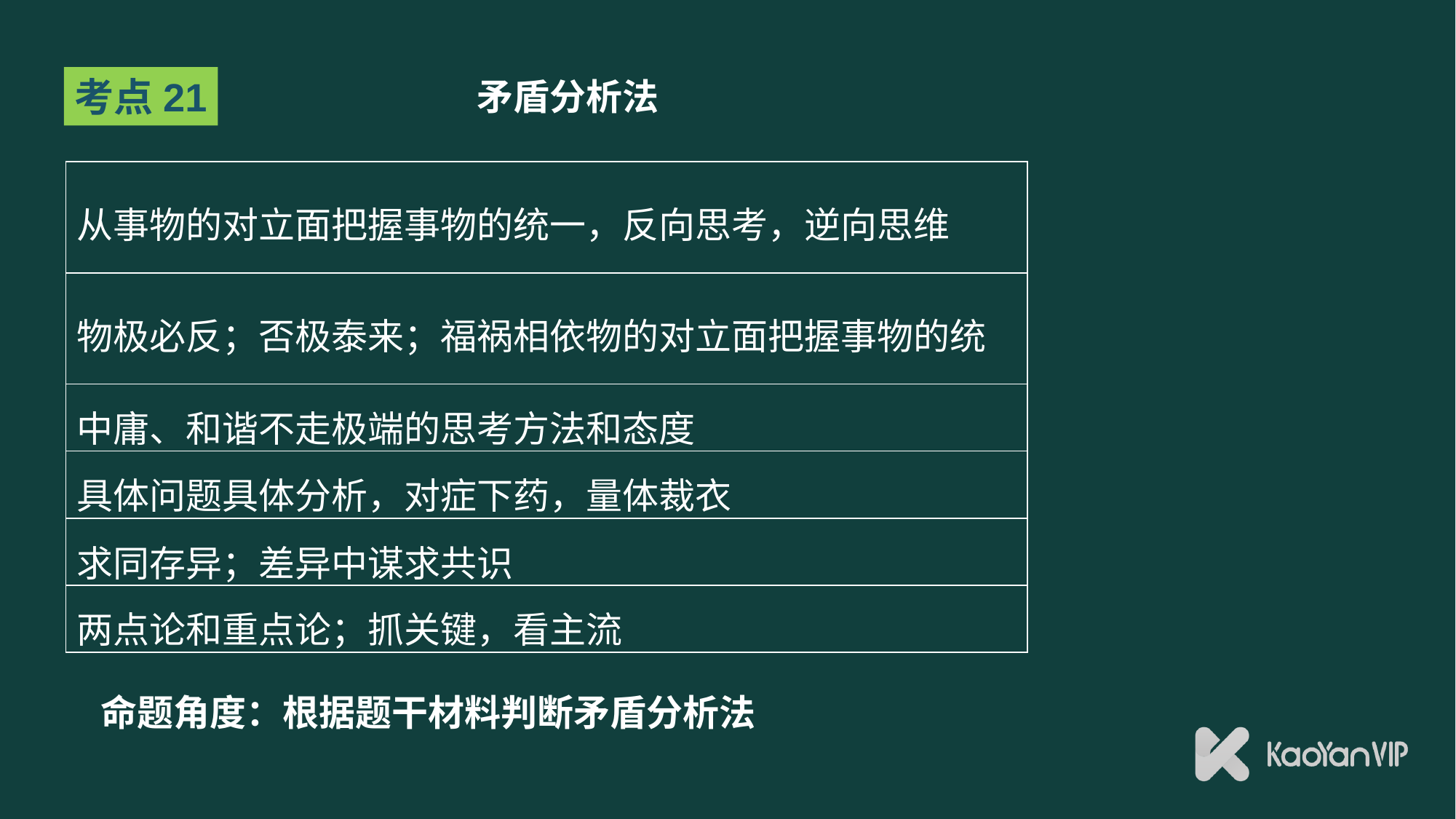

# 矛盾分析法
考点21
| 从事物的对立面把握事物的统一，反向思考，逆向思维 |
| --- |
| 物极必反；否极泰来；福祸相依物的对立面把握事物的统 |
| 中庸、和谐不走极端的思考方法和态度 |
| 具体问题具体分析，对症下药，量体裁衣 |
| 求同存异；差异中谋求共识 |
| 两点论和重点论；抓关键，看主流 |
命题角度：根据题干材料判断矛盾分析法